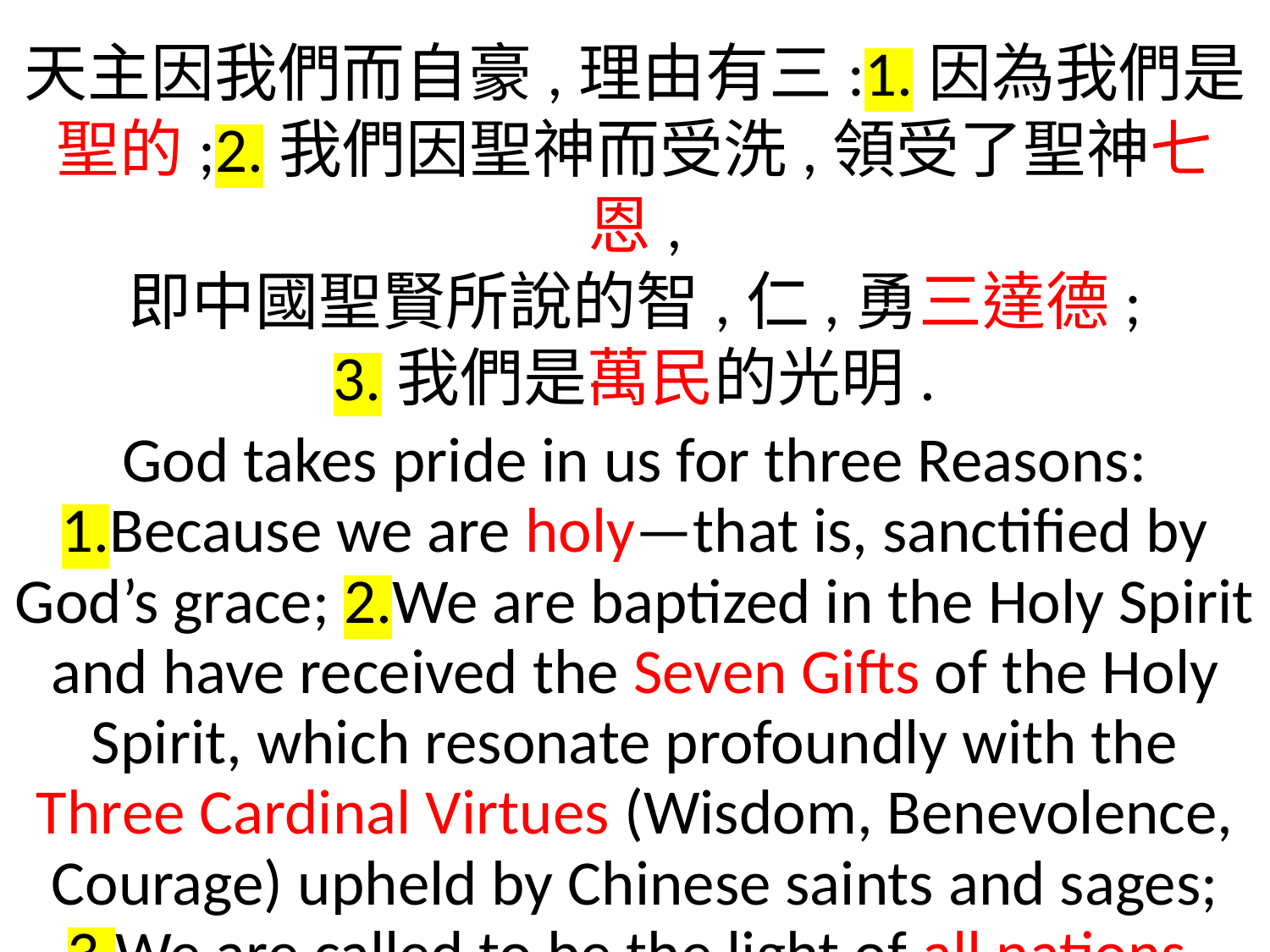

天主因我們而自豪,理由有三:1.因為我們是
聖的;2.我們因聖神而受洗,領受了聖神七恩,
即中國聖賢所說的智,仁,勇三達德;
3.我們是萬民的光明.
God takes pride in us for three Reasons:
1.Because we are holy—that is, sanctified by God’s grace; 2.We are baptized in the Holy Spirit and have received the Seven Gifts of the Holy Spirit, which resonate profoundly with the Three Cardinal Virtues (Wisdom, Benevolence, Courage) upheld by Chinese saints and sages;
3.We are called to be the light of all nations.